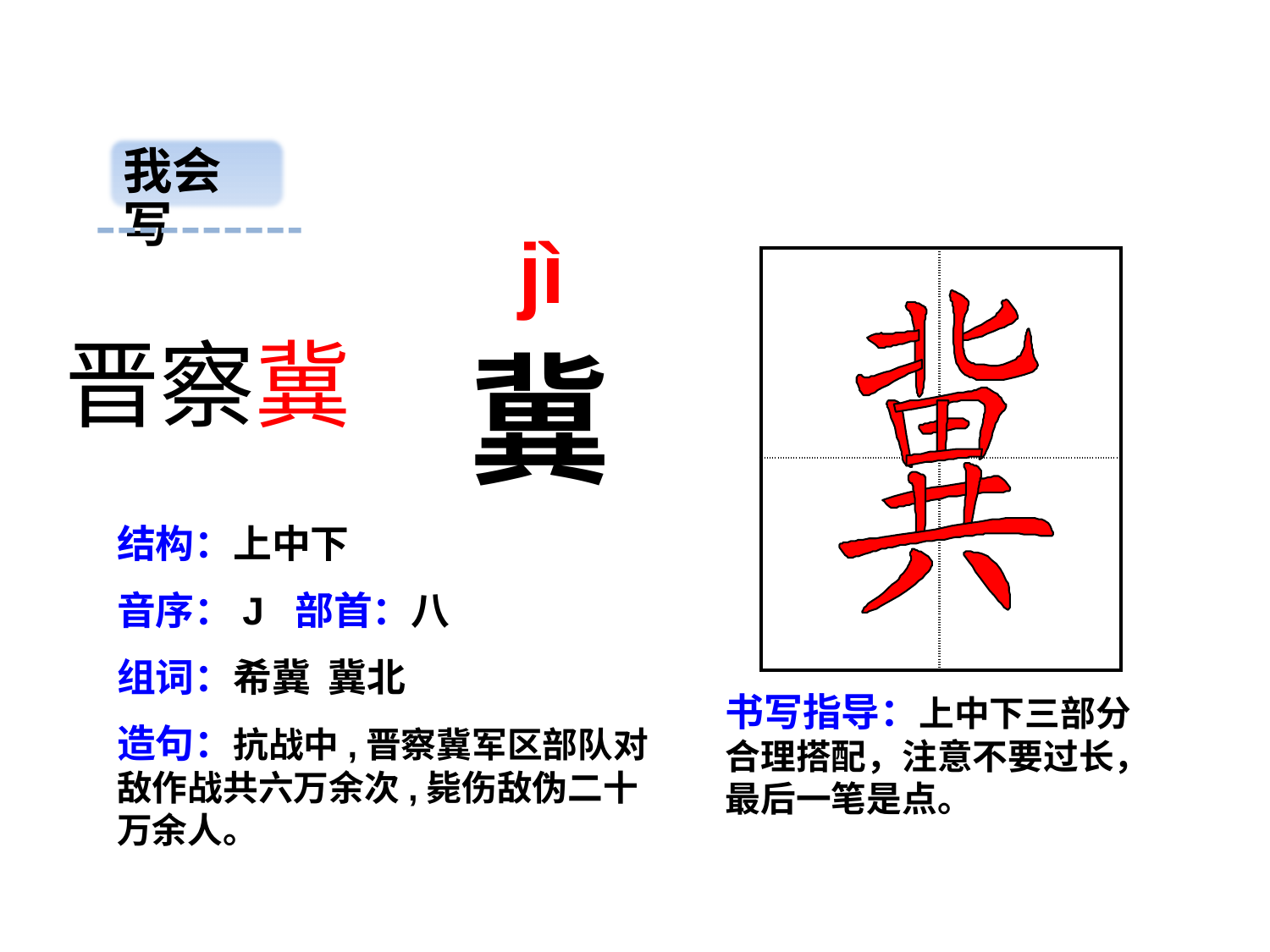

我会写

 jì
|  |  |
| --- | --- |
|  |  |

晋察冀
冀

结构：上中下

音序：J  部首：八
组词：希冀  冀北
书写指导：上中下三部分合理搭配，注意不要过长，最后一笔是点。
造句：抗战中,晋察冀军区部队对敌作战共六万余次,毙伤敌伪二十万余人。